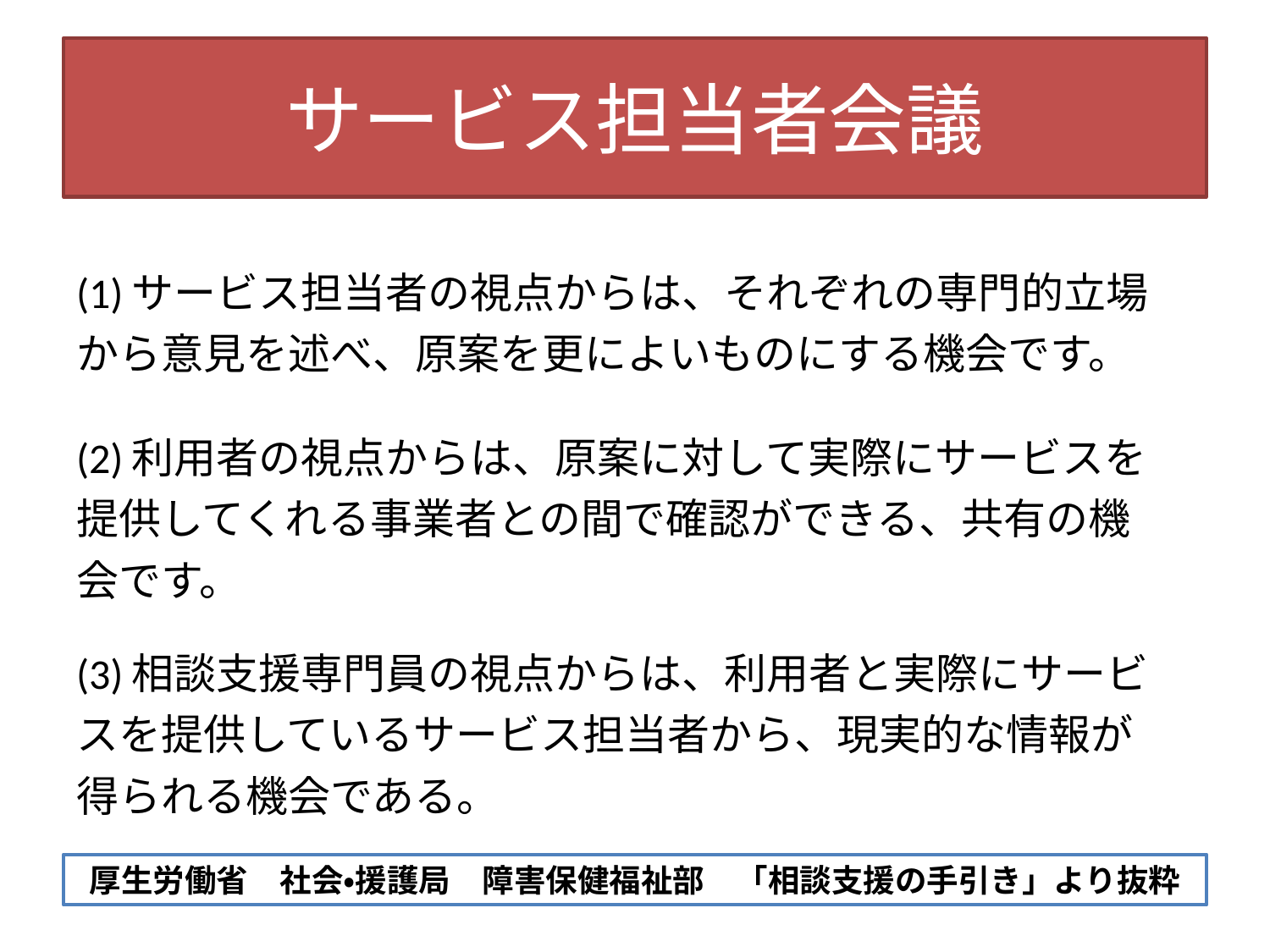

# サービス担当者会議
| (1)サービス担当者の視点からは、それぞれの専門的立場から意見を述べ、原案を更によいものにする機会です。 |  |
| --- | --- |
| (2)利用者の視点からは、原案に対して実際にサービスを提供してくれる事業者との間で確認ができる、共有の機会です。 |  |
| (3)相談支援専門員の視点からは、利用者と実際にサービスを提供しているサービス担当者から、現実的な情報が得られる機会である。 |  |
厚生労働省　社会・援護局　障害保健福祉部　「相談支援の手引き」より抜粋